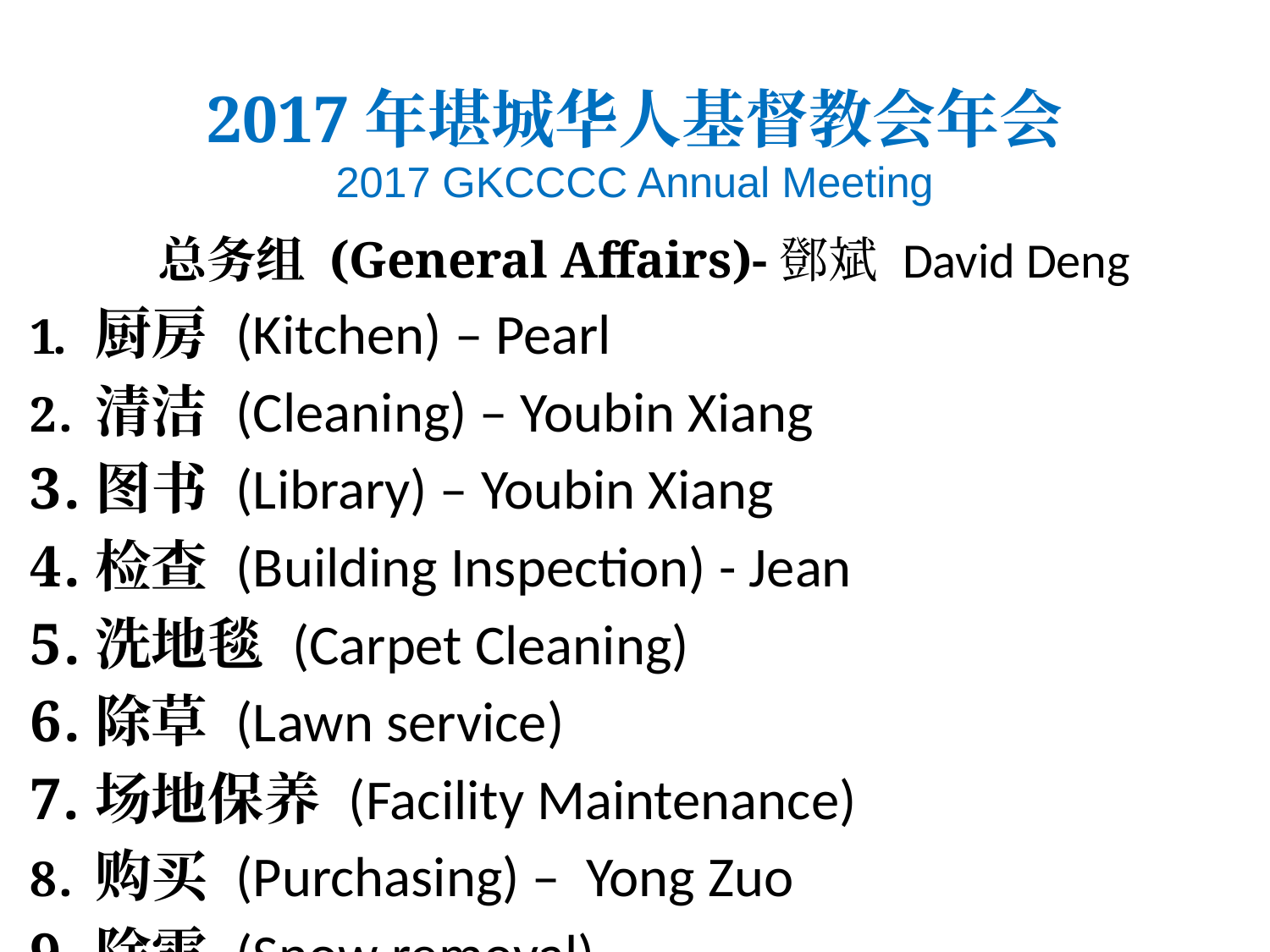

# 2017年堪城华人基督教会年会 2017 GKCCCC Annual Meeting
总务组 (General Affairs)-鄧斌 David Deng
厨房 (Kitchen) – Pearl
清洁 (Cleaning) – Youbin Xiang
图书 (Library) – Youbin Xiang
检查 (Building Inspection) - Jean
洗地毯 (Carpet Cleaning)
除草 (Lawn service)
场地保养 (Facility Maintenance)
购买 (Purchasing) –  Yong Zuo
除雪 (Snow removal)
杀虫 (Pest Control)